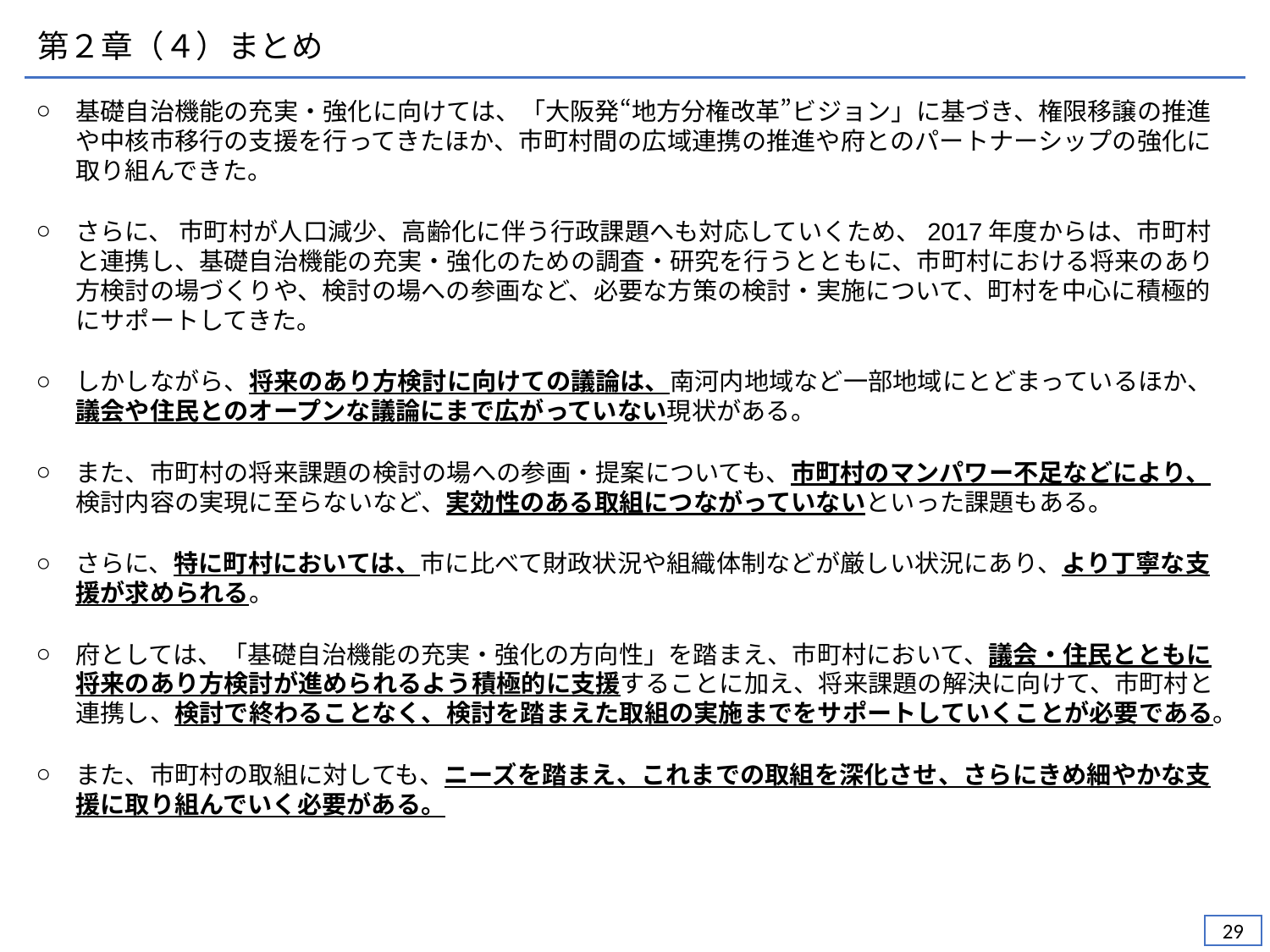

第２章（４）まとめ
基礎自治機能の充実・強化に向けては、「大阪発“地方分権改革”ビジョン」に基づき、権限移譲の推進や中核市移行の支援を行ってきたほか、市町村間の広域連携の推進や府とのパートナーシップの強化に取り組んできた。
さらに、 市町村が人口減少、高齢化に伴う行政課題へも対応していくため、2017年度からは、市町村と連携し、基礎自治機能の充実・強化のための調査・研究を行うとともに、市町村における将来のあり方検討の場づくりや、検討の場への参画など、必要な方策の検討・実施について、町村を中心に積極的にサポートしてきた。
しかしながら、将来のあり方検討に向けての議論は、南河内地域など一部地域にとどまっているほか、議会や住民とのオープンな議論にまで広がっていない現状がある。
また、市町村の将来課題の検討の場への参画・提案についても、市町村のマンパワー不足などにより、検討内容の実現に至らないなど、実効性のある取組につながっていないといった課題もある。
さらに、特に町村においては、市に比べて財政状況や組織体制などが厳しい状況にあり、より丁寧な支援が求められる。
府としては、「基礎自治機能の充実・強化の方向性」を踏まえ、市町村において、議会・住民とともに将来のあり方検討が進められるよう積極的に支援することに加え、将来課題の解決に向けて、市町村と連携し、検討で終わることなく、検討を踏まえた取組の実施までをサポートしていくことが必要である。
また、市町村の取組に対しても、ニーズを踏まえ、これまでの取組を深化させ、さらにきめ細やかな支援に取り組んでいく必要がある。
29